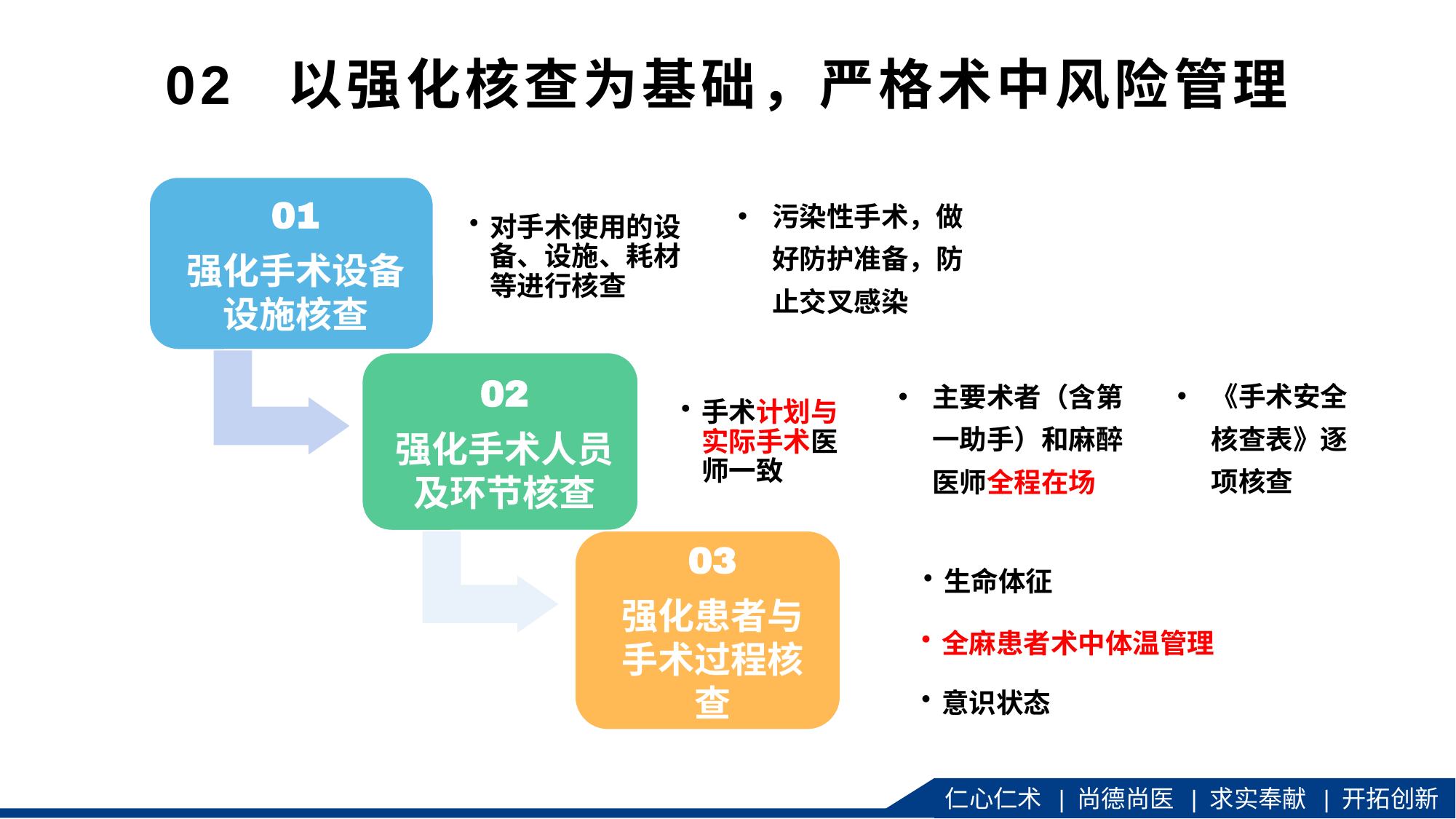

# 02  以强化核查为基础，严格术中风险管理
01
强化手术设备设施核查
对手术使用的设备、设施、耗材等进行核查
02
强化手术人员及环节核查
手术计划与实际手术医师一致
03
强化患者与手术过程核查
生命体征
污染性手术，做好防护准备，防止交叉感染
《手术安全核查表》逐项核查
主要术者（含第一助手）和麻醉医师全程在场

全麻患者术中体温管理

意识状态